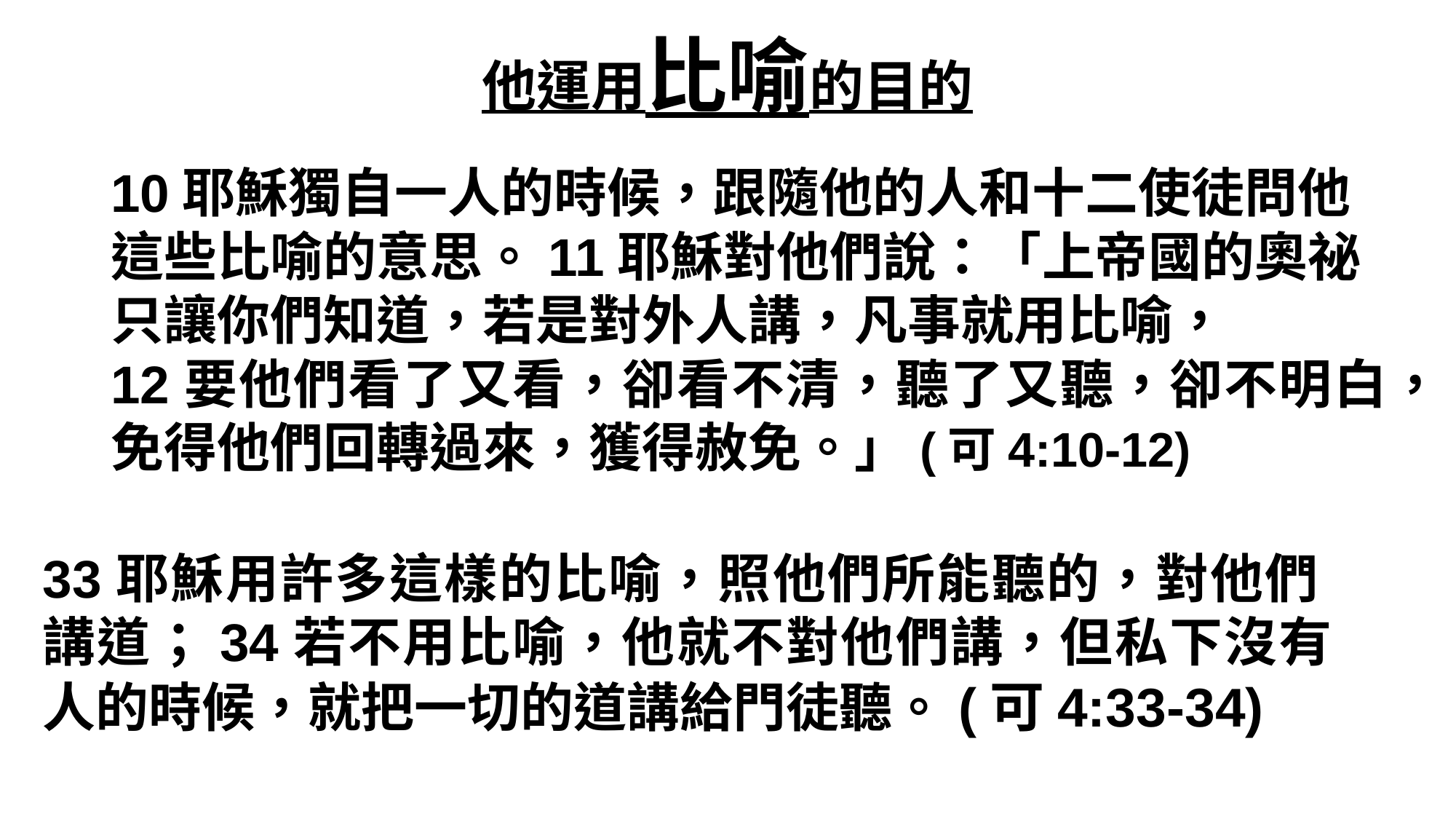

他運用比喻的目的

10耶穌獨自一人的時候，跟隨他的人和十二使徒問他  這些比喻的意思。11耶穌對他們說：「上帝國的奧祕  只讓你們知道，若是對外人講，凡事就用比喻，
12要他們看了又看，卻看不清，聽了又聽，卻不明白，免得他們回轉過來，獲得赦免。」(可4:10-12)
33耶穌用許多這樣的比喻，照他們所能聽的，對他們  講道；34若不用比喻，他就不對他們講，但私下沒有人的時候，就把一切的道講給門徒聽。(可4:33-34)